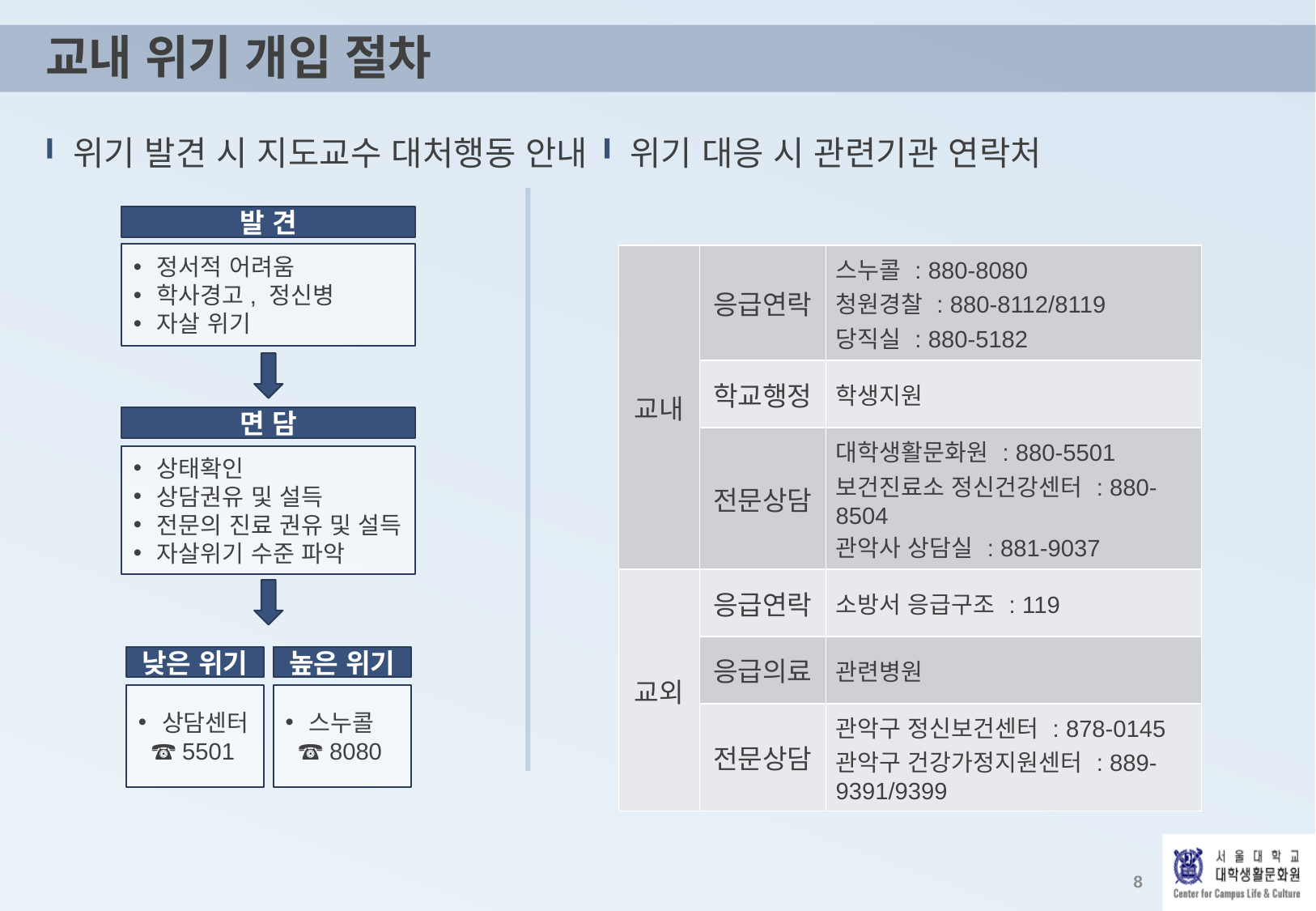

# 교내 위기 개입 절차
 위기 발견 시 지도교수 대처행동 안내

 위기 대응 시 관련기관 연락처

발 견
정서적 어려움
학사경고, 정신병
자살 위기

면 담
상태확인
상담권유 및 설득
전문의 진료 권유 및 설득
자살위기 수준 파악

낮은 위기
높은 위기
상담센터
  ☎ 5501
스누콜
  ☎ 8080
| 교내 | 응급연락 | 스누콜 : 880-8080 청원경찰 : 880-8112/8119 당직실 : 880-5182 |
| --- | --- | --- |
|  | 학교행정 | 학생지원 |
|  | 전문상담 | 대학생활문화원 : 880-5501 보건진료소 정신건강센터 : 880-8504 관악사 상담실 : 881-9037 |
| 교외 | 응급연락 | 소방서 응급구조 : 119 |
|  | 응급의료 | 관련병원 |
|  | 전문상담 | 관악구 정신보건센터 : 878-0145 관악구 건강가정지원센터 : 889-9391/9399 |

8